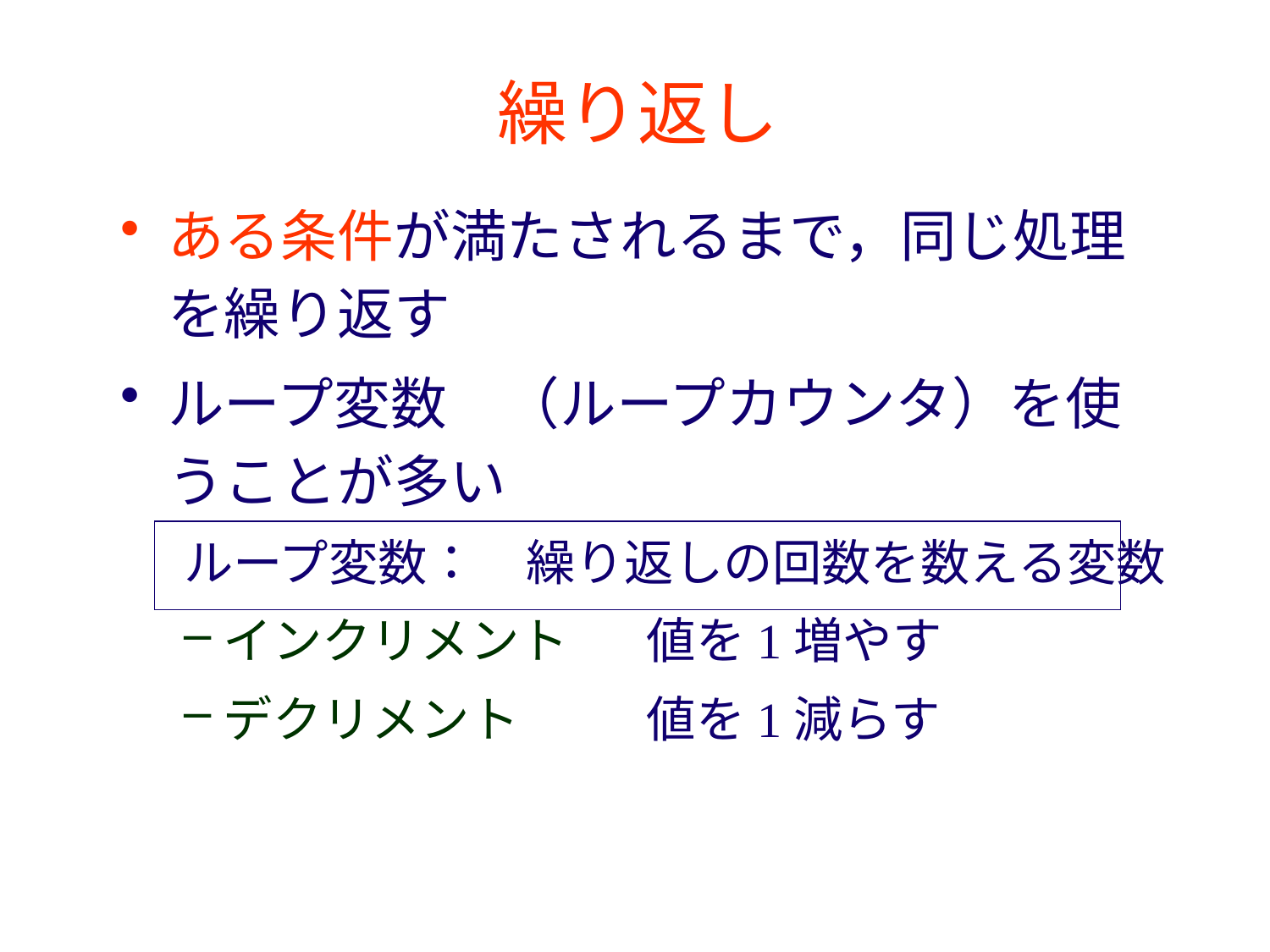

# 繰り返し
ある条件が満たされるまで，同じ処理を繰り返す
ループ変数　（ループカウンタ）を使うことが多い
ループ変数：　繰り返しの回数を数える変数
インクリメント	値を1増やす
デクリメント	値を1減らす